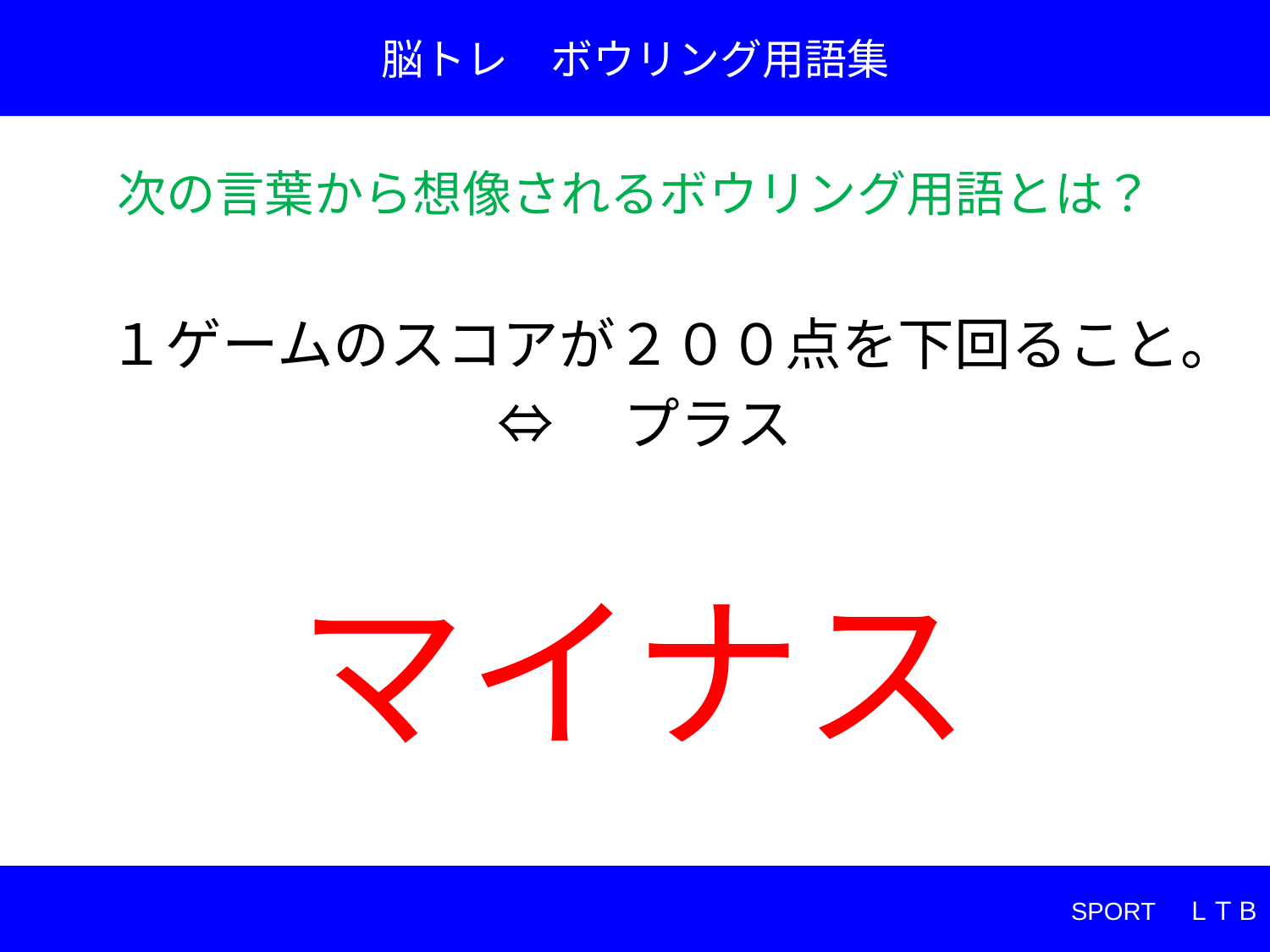

脳トレ　ボウリング用語集
次の言葉から想像されるボウリング用語とは？
１ゲームのスコアが２００点を下回ること。
⇔　プラス
# マイナス
SPORT　ＬＴＢ